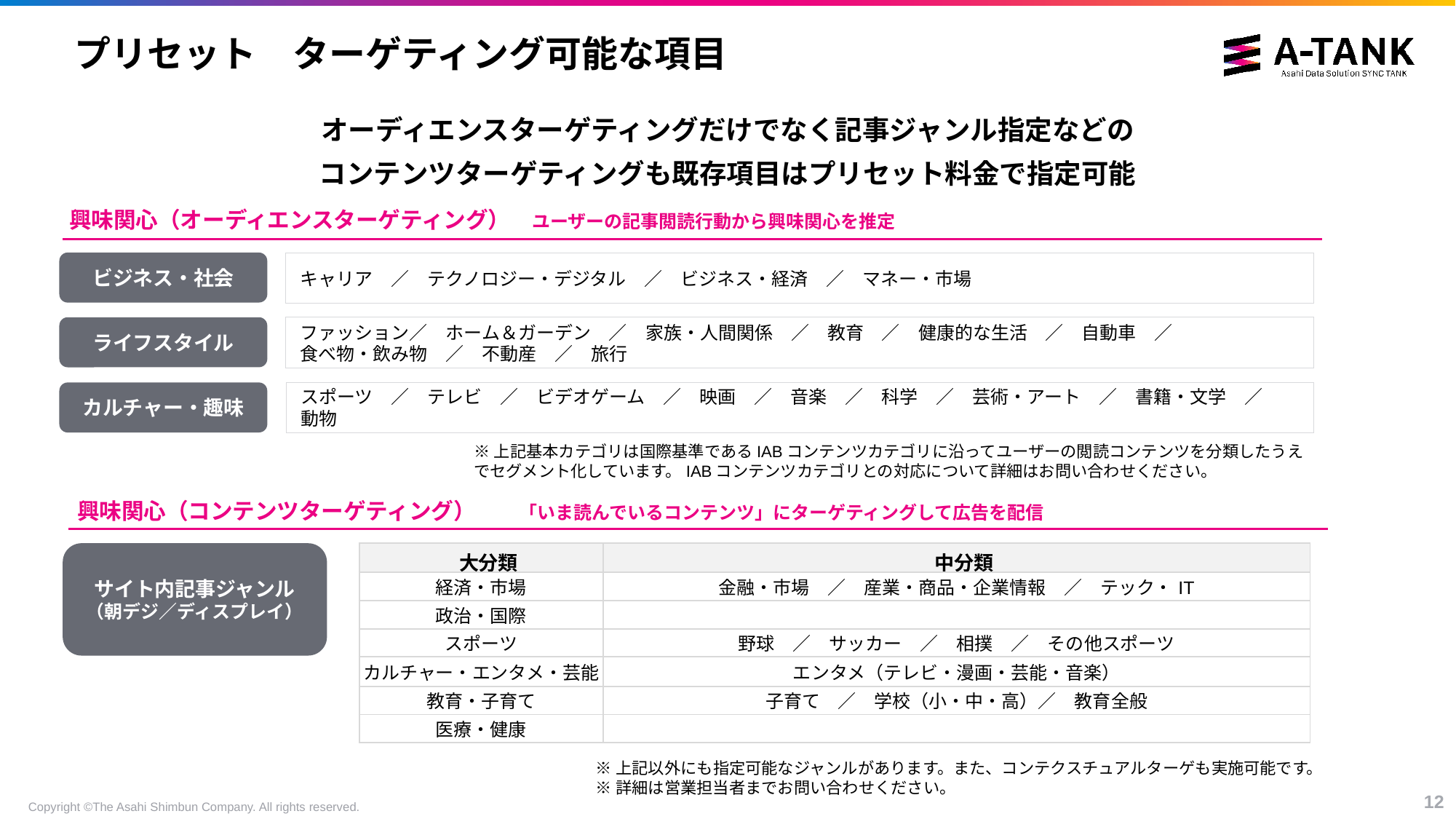

# プリセット　ターゲティング可能な項目
オーディエンスターゲティングだけでなく記事ジャンル指定などの
コンテンツターゲティングも既存項目はプリセット料金で指定可能
興味関心（オーディエンスターゲティング）　ユーザーの記事閲読行動から興味関心を推定
ビジネス・社会
キャリア　／　テクノロジー・デジタル　／　ビジネス・経済　／　マネー・市場
ライフスタイル
ファッション／　ホーム＆ガーデン　／　家族・人間関係　／　教育　／　健康的な生活　／　自動車　／
食べ物・飲み物　／　不動産　／　旅行
カルチャー・趣味
スポーツ　／　テレビ　／　ビデオゲーム　／　映画　／　音楽　／　科学　／　芸術・アート　／　書籍・文学　／
動物
※上記基本カテゴリは国際基準であるIABコンテンツカテゴリに沿ってユーザーの閲読コンテンツを分類したうえでセグメント化しています。IABコンテンツカテゴリとの対応について詳細はお問い合わせください。
興味関心（コンテンツターゲティング）　​　「いま読んでいるコンテンツ」にターゲティングして広告を配信
サイト内記事ジャンル
（朝デジ／ディスプレイ）
| 大分類 | 中分類 |
| --- | --- |
| 経済・市場 | 金融・市場　／　産業・商品・企業情報　／　テック・IT |
| 政治・国際 |  |
| スポーツ | 野球　／　サッカー　／　相撲　／　その他スポーツ |
| カルチャー・エンタメ・芸能 | エンタメ（テレビ・漫画・芸能・音楽） |
| 教育・子育て | 子育て　／　学校（小・中・高）／　教育全般 |
| 医療・健康 |  |
※上記以外にも指定可能なジャンルがあります。また、コンテクスチュアルターゲも実施可能です。
※詳細は営業担当者までお問い合わせください。
12